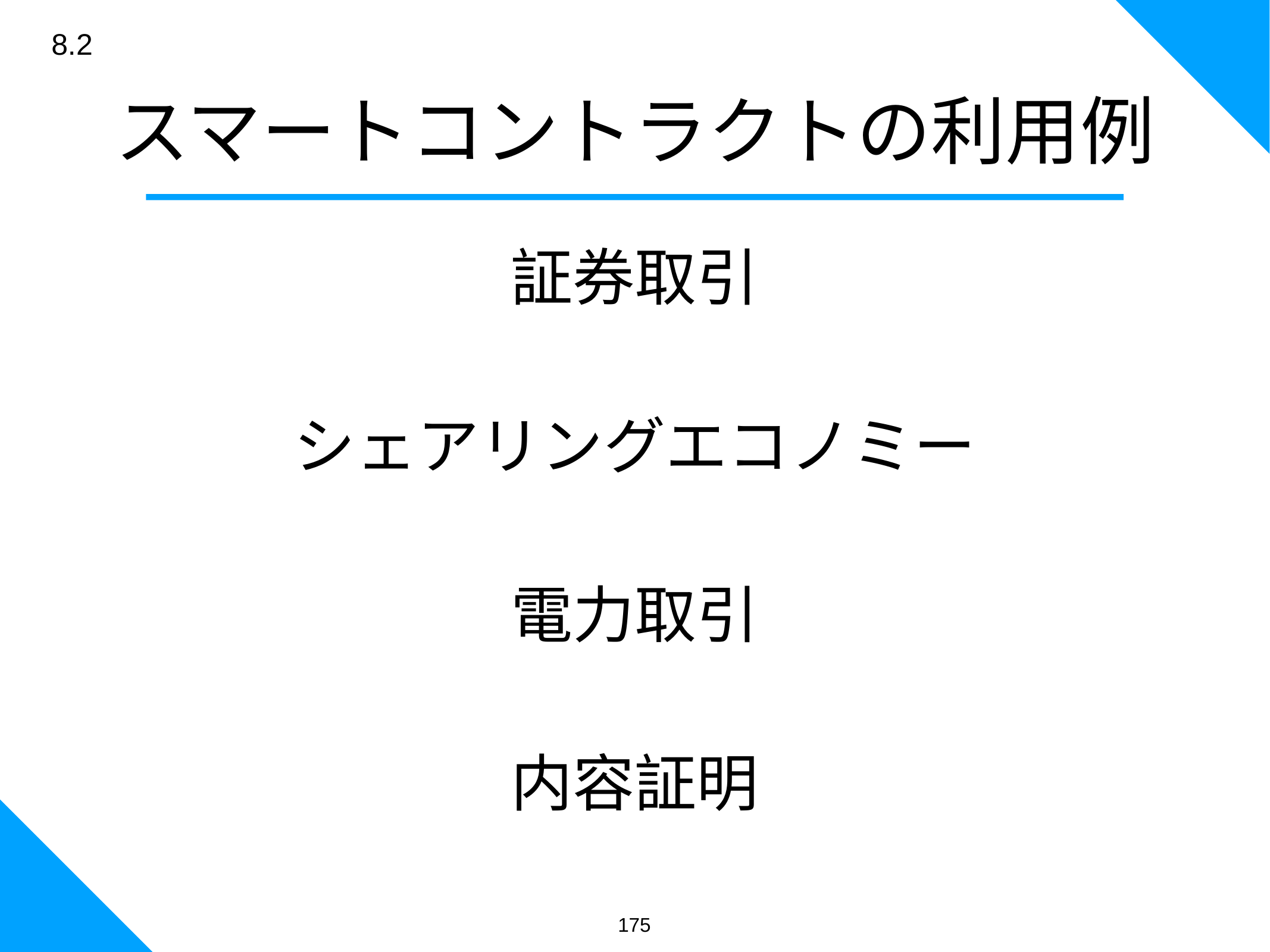

8.2
スマートコントラクトの利用例
証券取引
シェアリングエコノミー
電力取引
内容証明
175